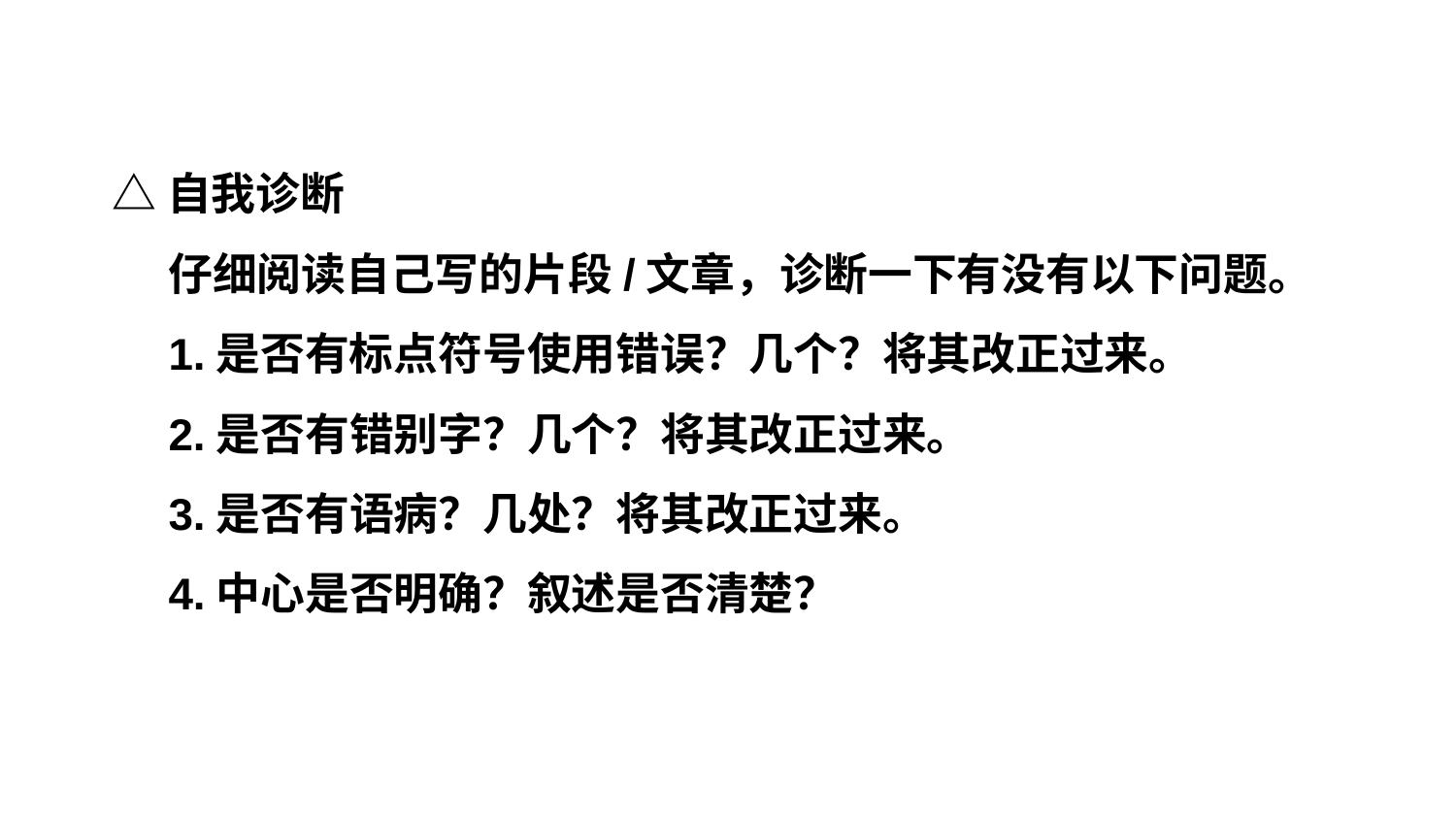

成果评价
△自我诊断
仔细阅读自己写的片段/文章，诊断一下有没有以下问题。
1.是否有标点符号使用错误？几个？将其改正过来。
2.是否有错别字？几个？将其改正过来。
3.是否有语病？几处？将其改正过来。
4.中心是否明确？叙述是否清楚？